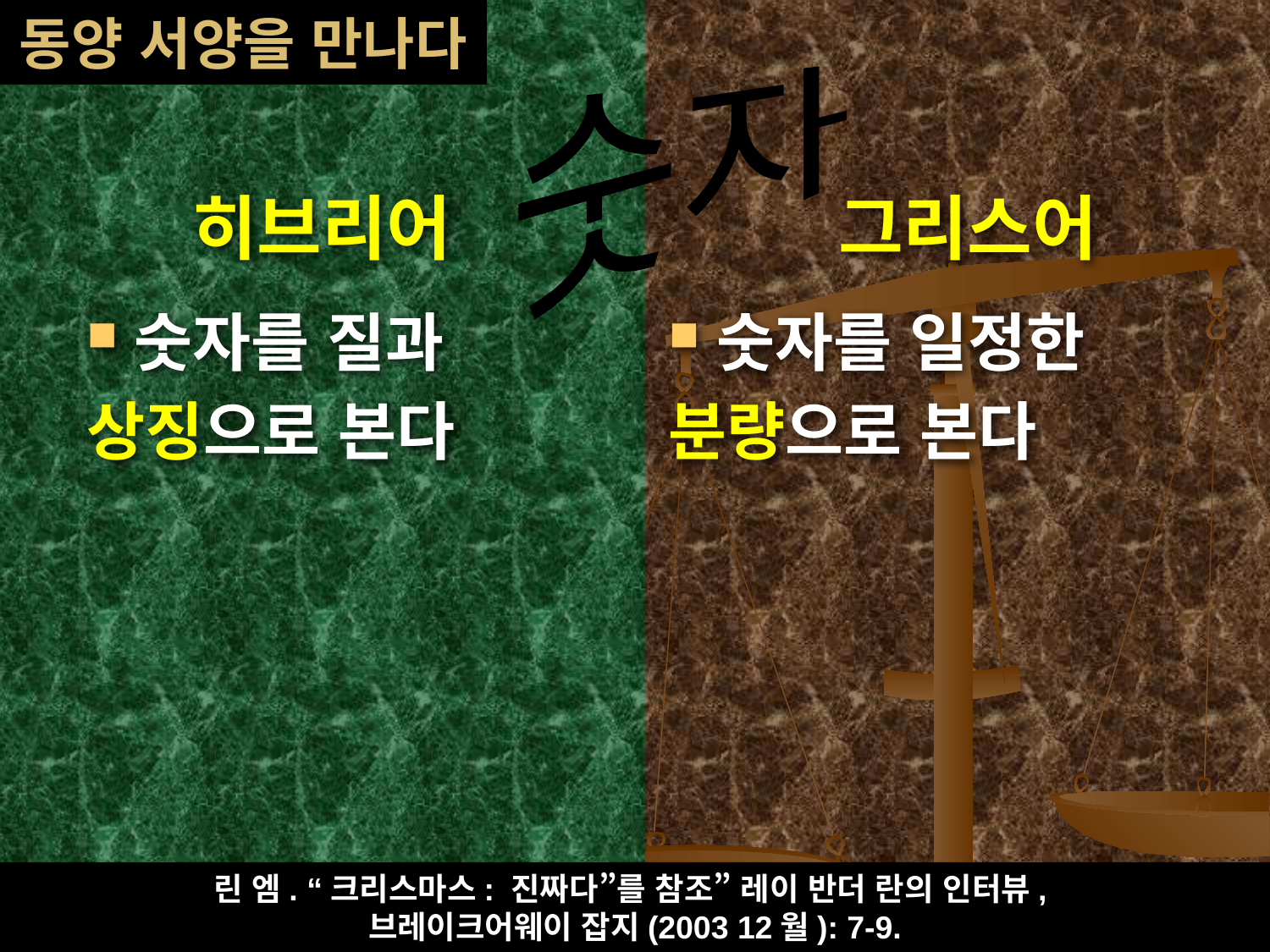

# 동양 서양을 만나다
숫자
히브리어
그리스어
숫자를 질과
상징으로 본다
숫자를 일정한
분량으로 본다
린 엠. “크리스마스: 진짜다”를 참조” 레이 반더 란의 인터뷰,
브레이크어웨이 잡지(2003 12월): 7-9.